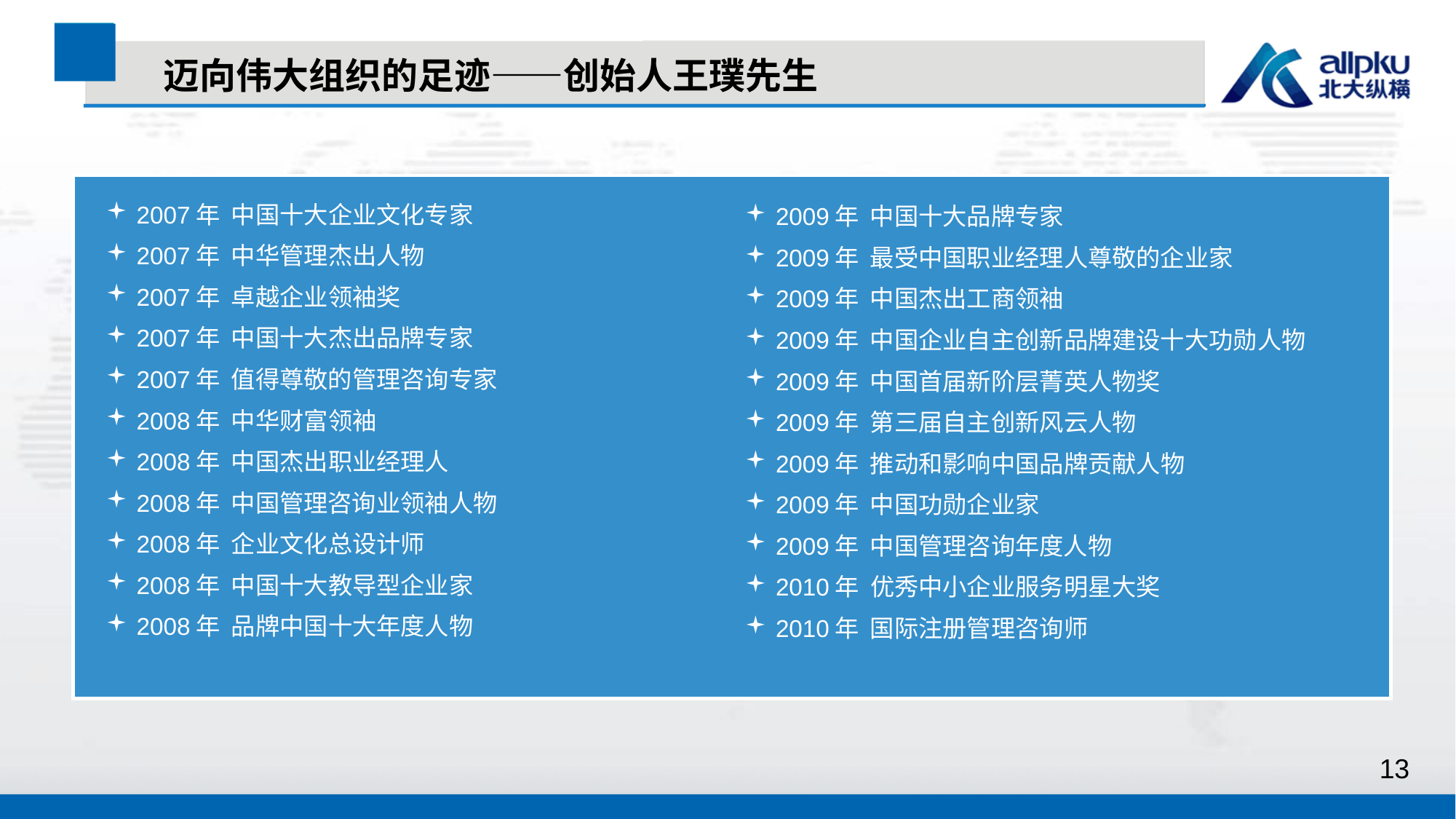

迈向伟大组织的足迹——创始人王璞先生

 2007年  中国十大企业文化专家
 2007年  中华管理杰出人物
 2007年  卓越企业领袖奖
 2007年  中国十大杰出品牌专家
 2007年  值得尊敬的管理咨询专家
 2008年  中华财富领袖
 2008年  中国杰出职业经理人
 2008年  中国管理咨询业领袖人物
 2008年  企业文化总设计师
 2008年  中国十大教导型企业家
 2008年  品牌中国十大年度人物
 2009年  中国十大品牌专家
 2009年  最受中国职业经理人尊敬的企业家
 2009年  中国杰出工商领袖
 2009年  中国企业自主创新品牌建设十大功勋人物
 2009年  中国首届新阶层菁英人物奖
 2009年  第三届自主创新风云人物
 2009年  推动和影响中国品牌贡献人物
 2009年  中国功勋企业家
 2009年  中国管理咨询年度人物
 2010年  优秀中小企业服务明星大奖
 2010年  国际注册管理咨询师